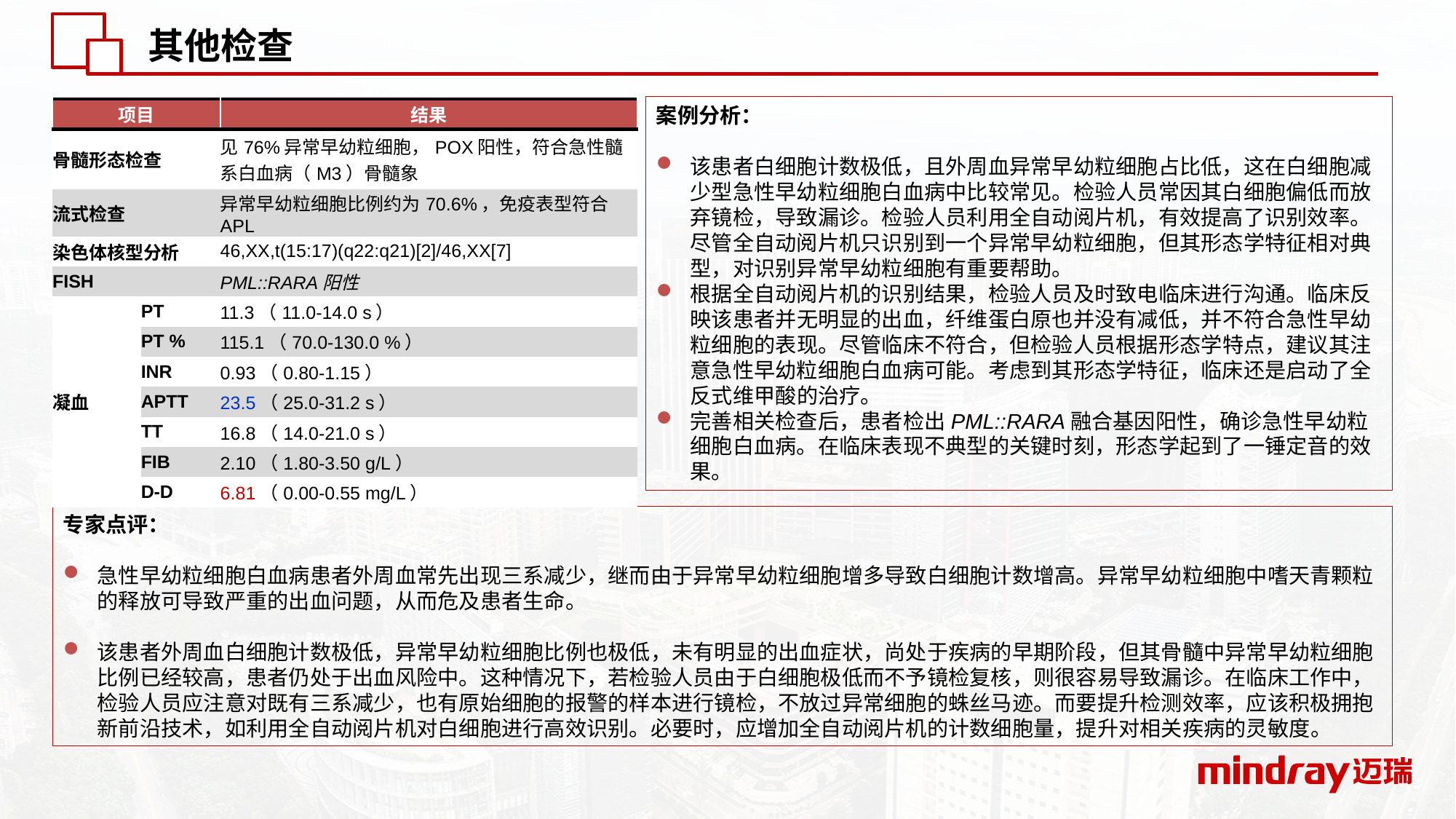

# 其他检查
案例分析：

该患者白细胞计数极低，且外周血异常早幼粒细胞占比低，这在白细胞减少型急性早幼粒细胞白血病中比较常见。检验人员常因其白细胞偏低而放弃镜检，导致漏诊。检验人员利用全自动阅片机，有效提高了识别效率。尽管全自动阅片机只识别到一个异常早幼粒细胞，但其形态学特征相对典型，对识别异常早幼粒细胞有重要帮助。
根据全自动阅片机的识别结果，检验人员及时致电临床进行沟通。临床反映该患者并无明显的出血，纤维蛋白原也并没有减低，并不符合急性早幼粒细胞的表现。尽管临床不符合，但检验人员根据形态学特点，建议其注意急性早幼粒细胞白血病可能。考虑到其形态学特征，临床还是启动了全反式维甲酸的治疗。
完善相关检查后，患者检出PML::RARA融合基因阳性，确诊急性早幼粒细胞白血病。在临床表现不典型的关键时刻，形态学起到了一锤定音的效果。
| 项目 |  | 结果 |
| --- | --- | --- |
| 骨髓形态检查 |  | 见76%异常早幼粒细胞，POX阳性，符合急性髓系白血病（M3）骨髓象 |
| 流式检查 |  | 异常早幼粒细胞比例约为70.6%，免疫表型符合APL |
| 染色体核型分析 |  | 46,XX,t(15:17)(q22:q21)[2]/46,XX[7] |
| FISH |  | PML::RARA阳性 |
| 凝血 | PT | 11.3（11.0-14.0 s） |
|  | PT % | 115.1（70.0-130.0 %） |
|  | INR | 0.93（0.80-1.15） |
|  | APTT | 23.5（25.0-31.2 s） |
|  | TT | 16.8（14.0-21.0 s） |
|  | FIB | 2.10（1.80-3.50 g/L） |
|  | D-D | 6.81（0.00-0.55 mg/L） |
专家点评：

急性早幼粒细胞白血病患者外周血常先出现三系减少，继而由于异常早幼粒细胞增多导致白细胞计数增高。异常早幼粒细胞中嗜天青颗粒的释放可导致严重的出血问题，从而危及患者生命。

该患者外周血白细胞计数极低，异常早幼粒细胞比例也极低，未有明显的出血症状，尚处于疾病的早期阶段，但其骨髓中异常早幼粒细胞比例已经较高，患者仍处于出血风险中。这种情况下，若检验人员由于白细胞极低而不予镜检复核，则很容易导致漏诊。在临床工作中，检验人员应注意对既有三系减少，也有原始细胞的报警的样本进行镜检，不放过异常细胞的蛛丝马迹。而要提升检测效率，应该积极拥抱新前沿技术，如利用全自动阅片机对白细胞进行高效识别。必要时，应增加全自动阅片机的计数细胞量，提升对相关疾病的灵敏度。